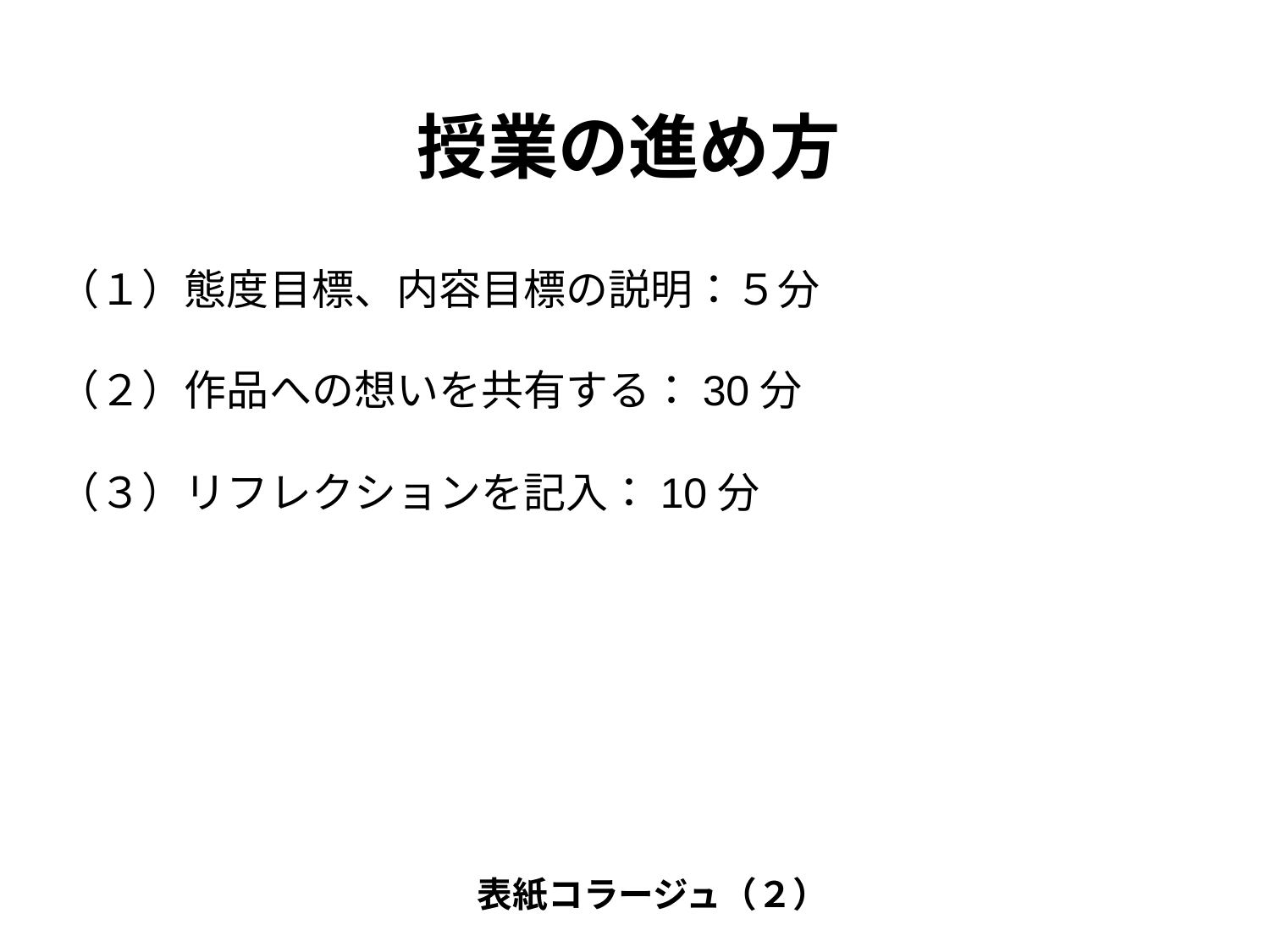

授業の進め方
（１）態度目標、内容目標の説明：５分

（２）作品への想いを共有する：30分

（３）リフレクションを記入：10分
表紙コラージュ（２）